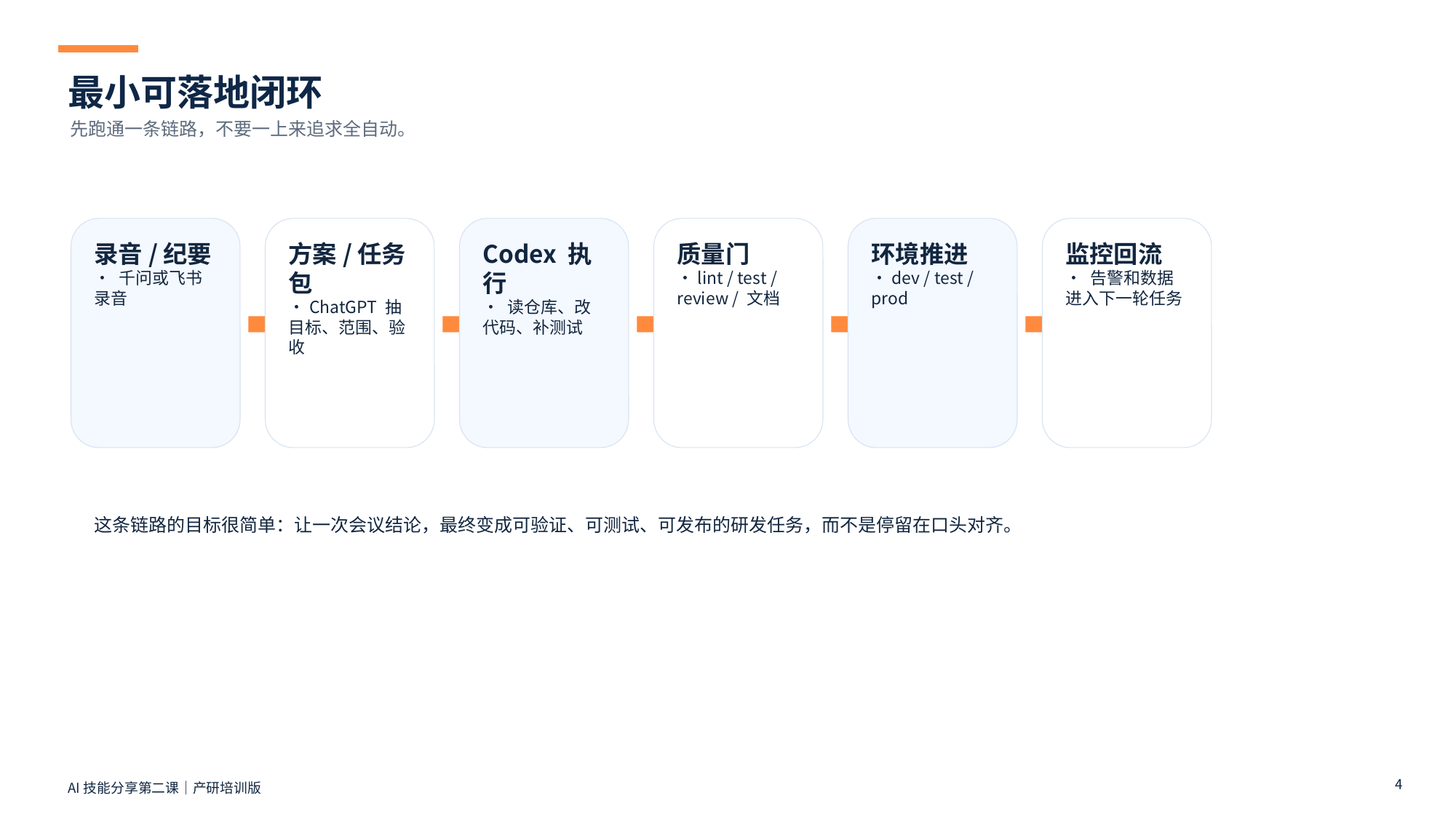

最小可落地闭环
先跑通一条链路，不要一上来追求全自动。
录音/纪要
• 千问或飞书录音
方案/任务包
• ChatGPT 抽目标、范围、验收
Codex 执行
• 读仓库、改代码、补测试
质量门
• lint / test / review / 文档
环境推进
• dev / test / prod
监控回流
• 告警和数据进入下一轮任务

这条链路的目标很简单：让一次会议结论，最终变成可验证、可测试、可发布的研发任务，而不是停留在口头对齐。
4
AI技能分享第二课｜产研培训版